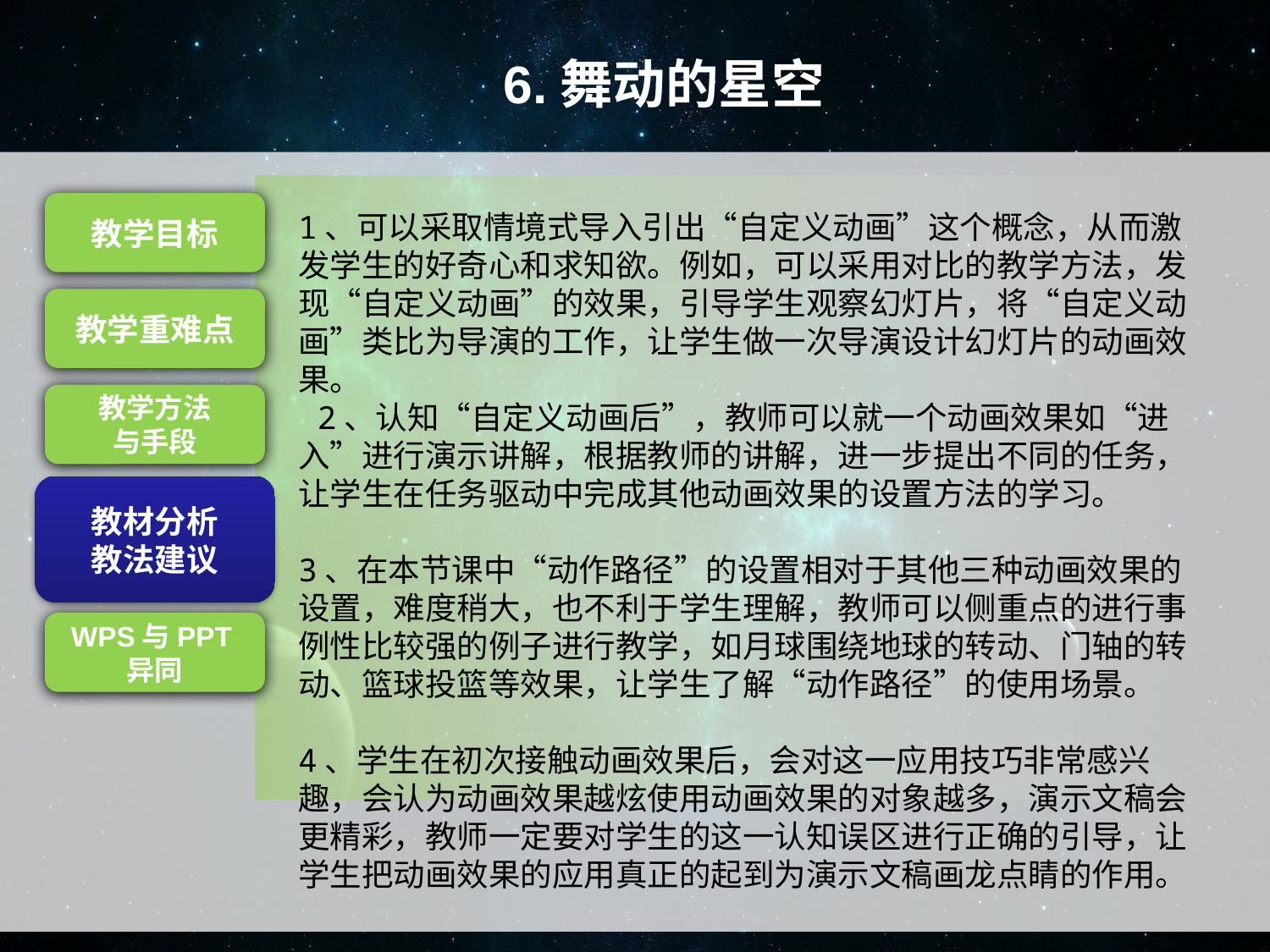

6.舞动的星空

1、可以采取情境式导入引出“自定义动画”这个概念，从而激发学生的好奇心和求知欲。例如，可以采用对比的教学方法，发现“自定义动画”的效果，引导学生观察幻灯片，将“自定义动画”类比为导演的工作，让学生做一次导演设计幻灯片的动画效果。
 2、认知“自定义动画后”，教师可以就一个动画效果如“进入”进行演示讲解，根据教师的讲解，进一步提出不同的任务，让学生在任务驱动中完成其他动画效果的设置方法的学习。

3、在本节课中“动作路径”的设置相对于其他三种动画效果的设置，难度稍大，也不利于学生理解，教师可以侧重点的进行事例性比较强的例子进行教学，如月球围绕地球的转动、门轴的转动、篮球投篮等效果，让学生了解“动作路径”的使用场景。

4、学生在初次接触动画效果后，会对这一应用技巧非常感兴趣，会认为动画效果越炫使用动画效果的对象越多，演示文稿会更精彩，教师一定要对学生的这一认知误区进行正确的引导，让学生把动画效果的应用真正的起到为演示文稿画龙点睛的作用。

教学目标
教学重难点
教学方法
与手段
教材分析
教法建议
教材分析
教法建议
WPS与PPT异同